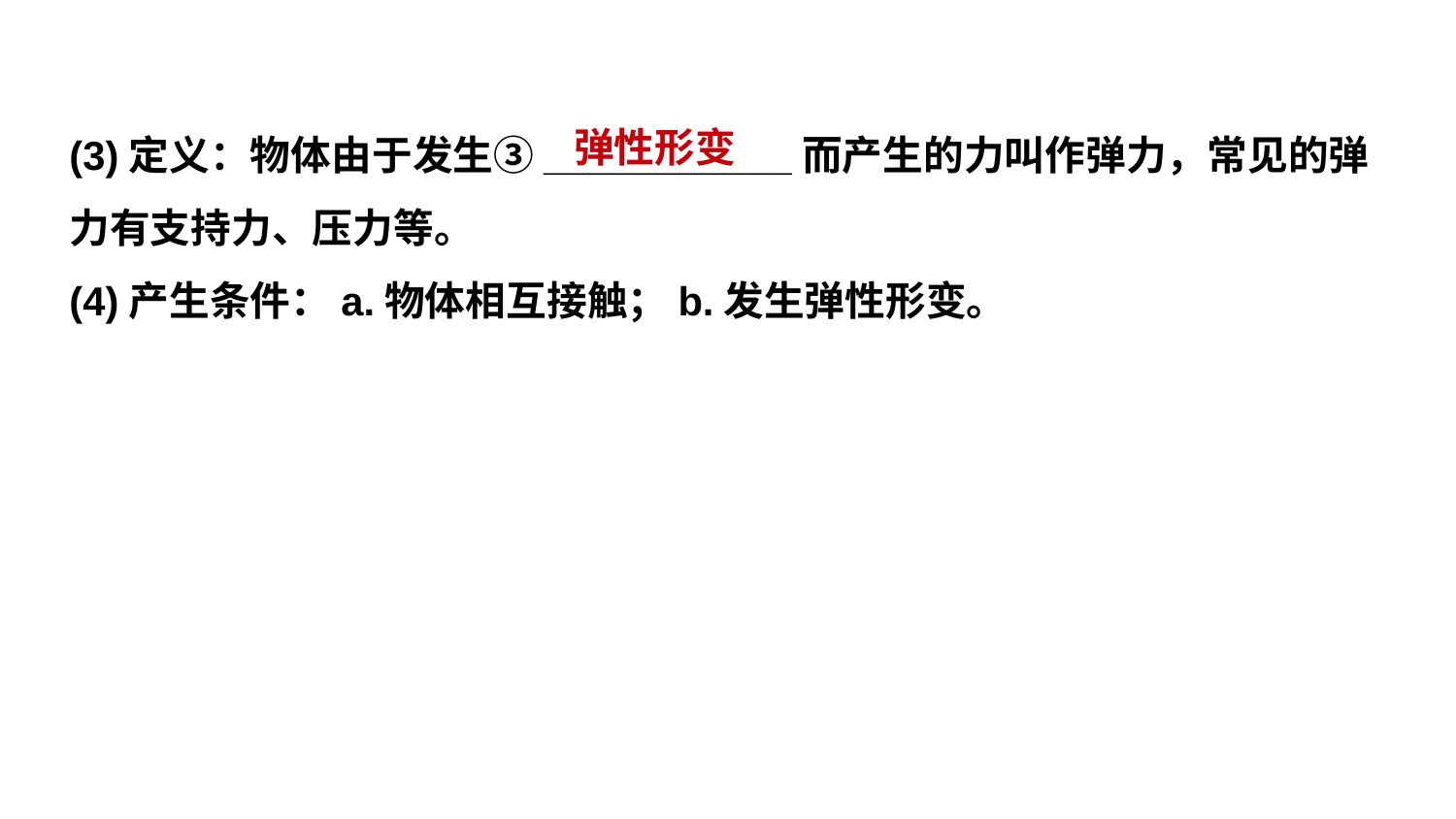

弹性形变
(3)定义：物体由于发生③___________而产生的力叫作弹力，常见的弹力有支持力、压力等。
(4)产生条件：a.物体相互接触；b.发生弹性形变。